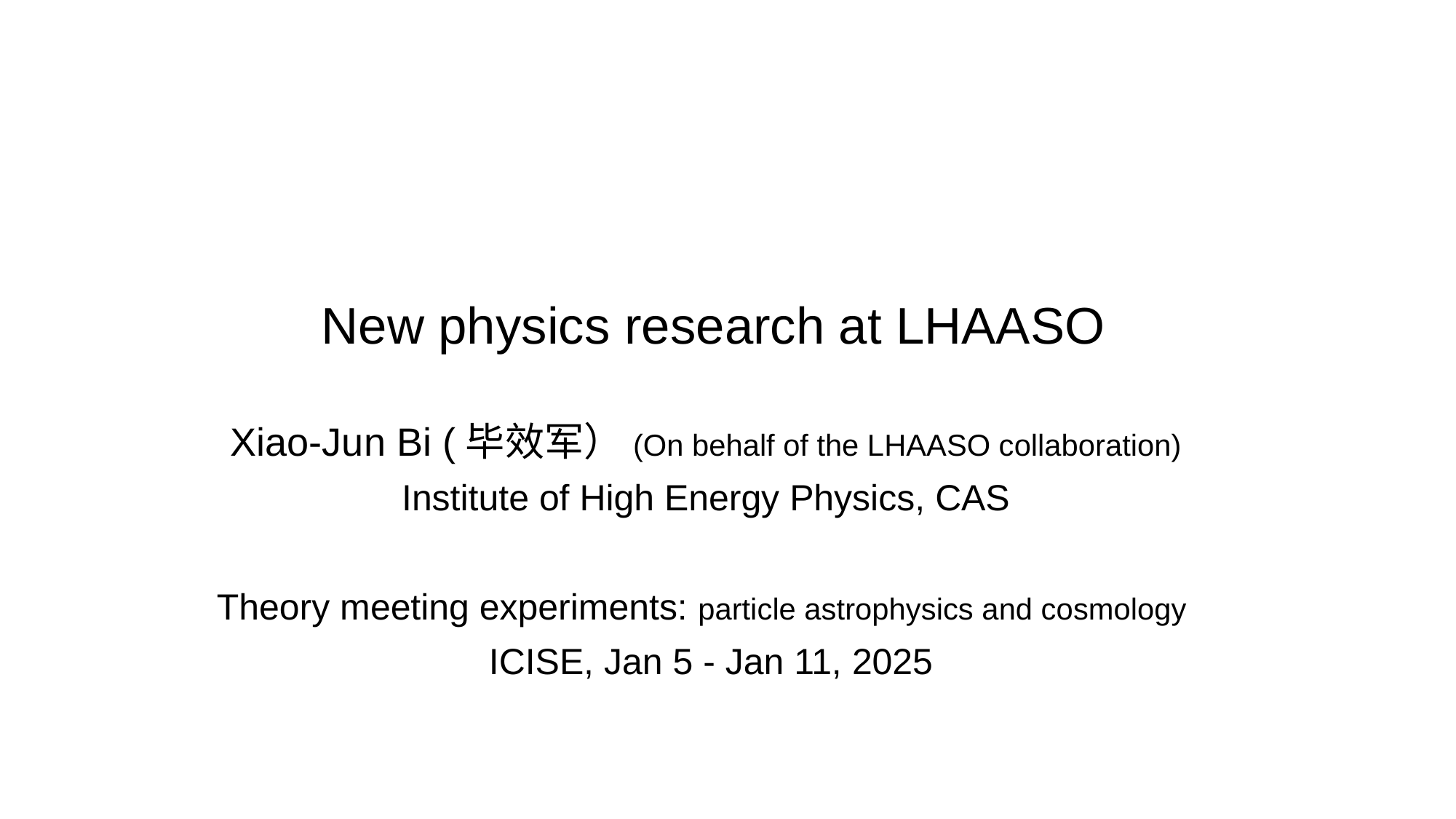

# New physics research at LHAASO
Xiao-Jun Bi (毕效军）(On behalf of the LHAASO collaboration)
Institute of High Energy Physics, CAS

Theory meeting experiments: particle astrophysics and cosmology
 ICISE, Jan 5 - Jan 11, 2025